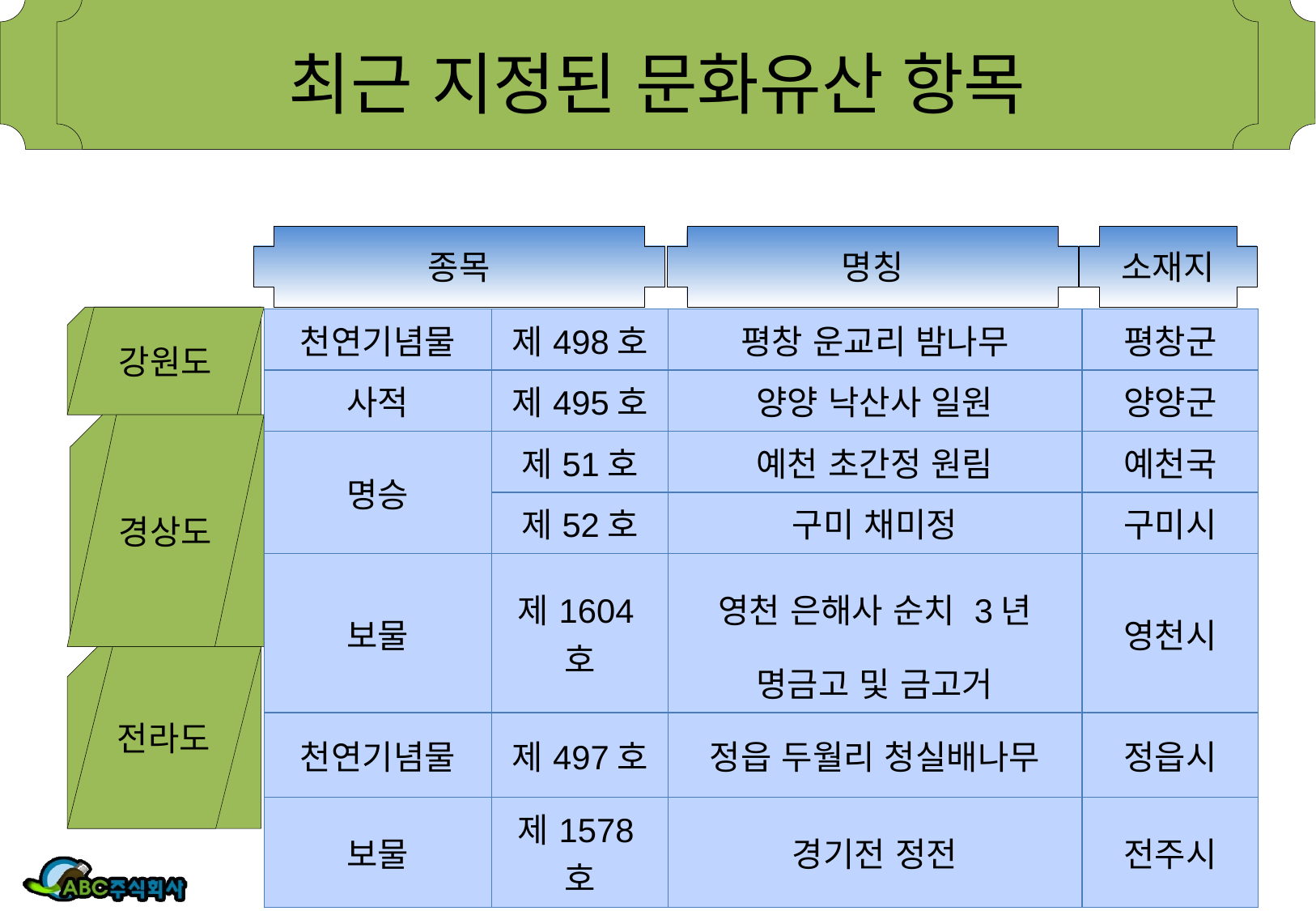

# 최근 지정된 문화유산 항목
종목
명칭
소재지
강원도

| 천연기념물 | 제498호 | 평창 운교리 밤나무 | 평창군 |
| --- | --- | --- | --- |
| 사적 | 제495호 | 양양 낙산사 일원 | 양양군 |
| 명승 | 제51호 | 예천 초간정 원림 | 예천국 |
|  | 제52호 | 구미 채미정 | 구미시 |
| 보물 | 제1604호 | 영천 은해사 순치 3년 명금고 및 금고거 | 영천시 |
| 천연기념물 | 제497호 | 정읍 두월리 청실배나무 | 정읍시 |
| 보물 | 제1578호 | 경기전 정전 | 전주시 |
경상도

전라도
4